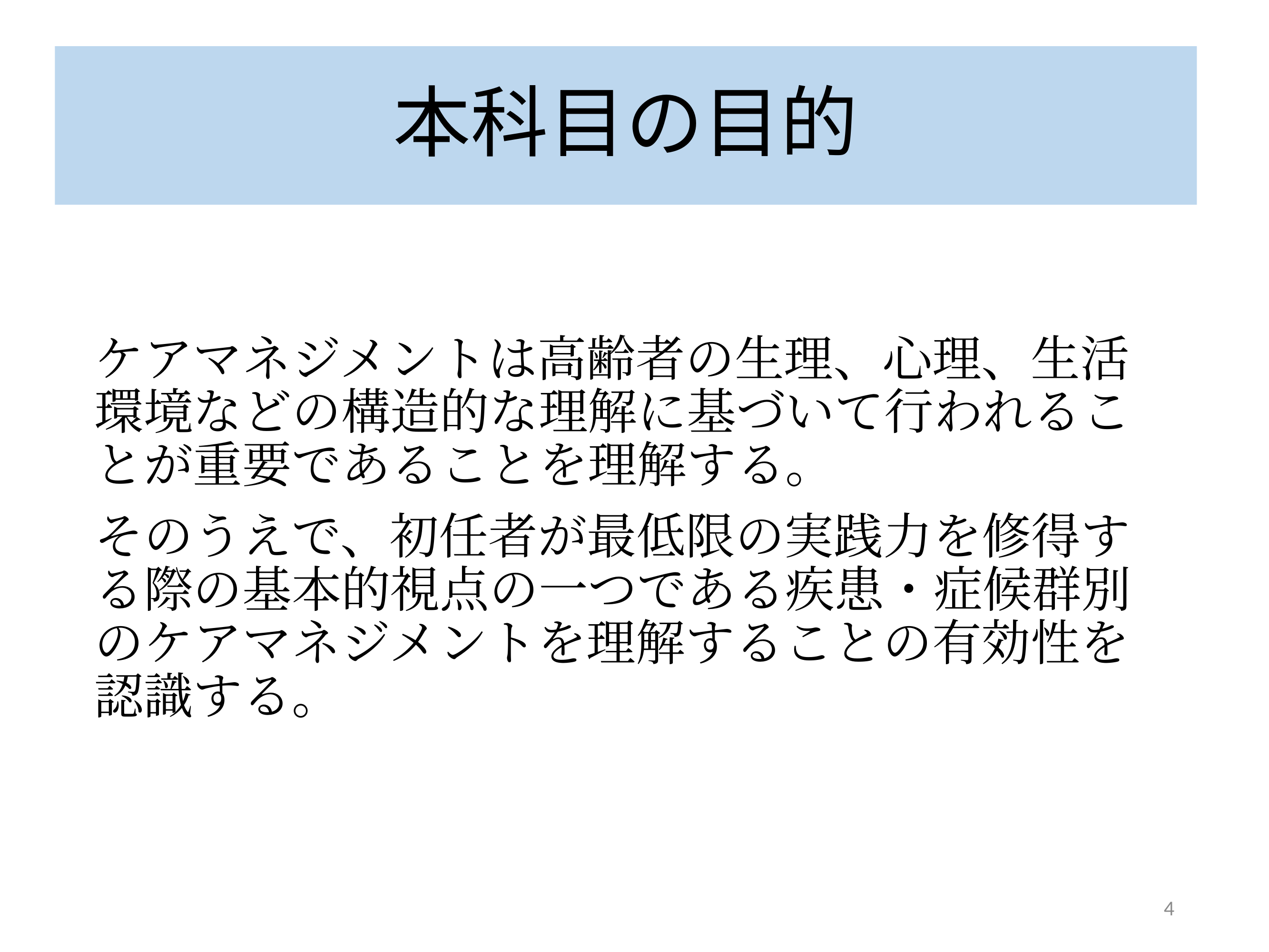

# 本科目の目的

ケアマネジメントは高齢者の生理、心理、生活環境などの構造的な理解に基づいて行われることが重要であることを理解する。
そのうえで、初任者が最低限の実践力を修得する際の基本的視点の一つである疾患・症候群別のケアマネジメントを理解することの有効性を認識する。
4